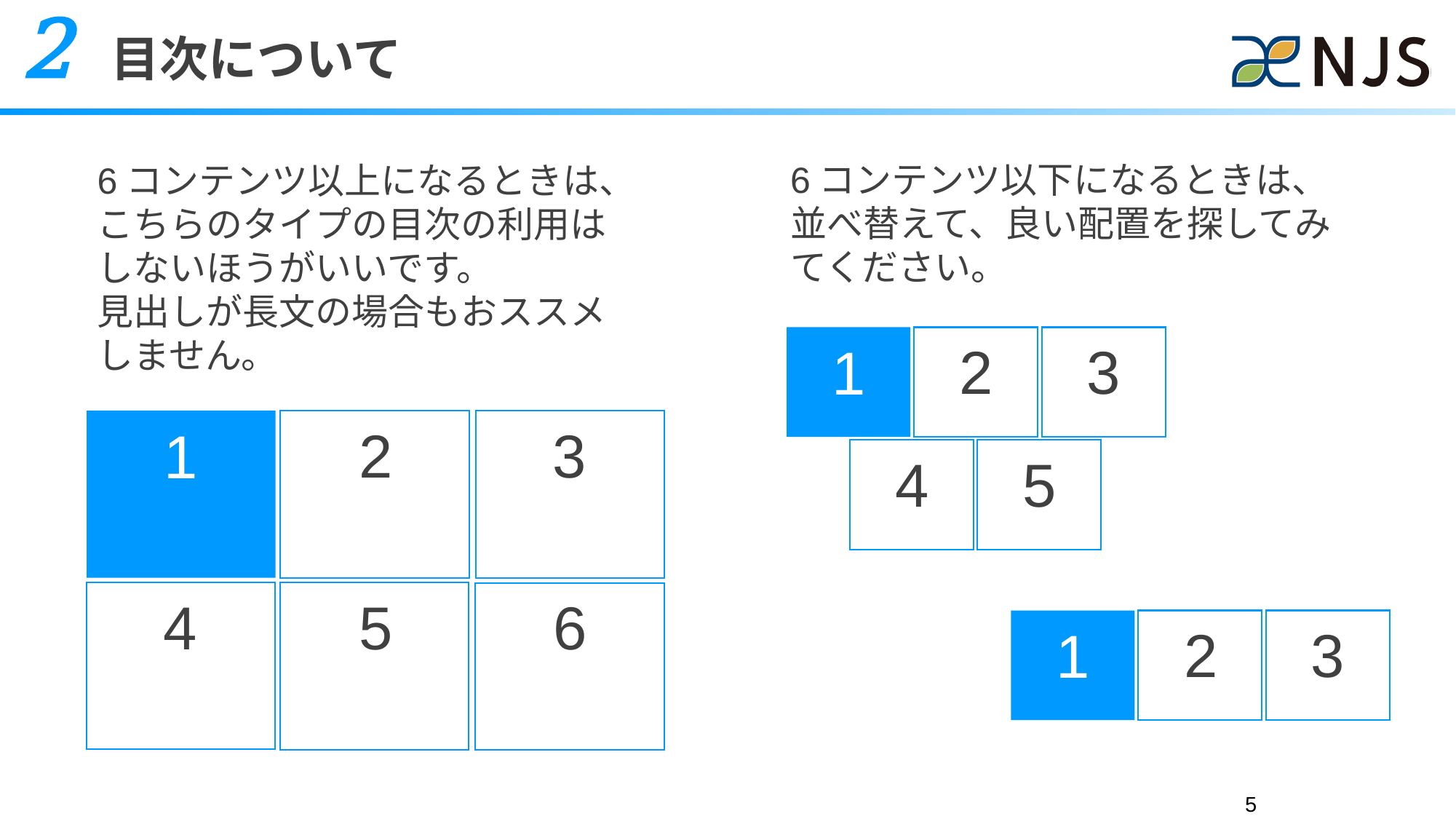

2 目次について
6コンテンツ以下になるときは、並べ替えて、良い配置を探してみてください。
6コンテンツ以上になるときは、こちらのタイプの目次の利用はしないほうがいいです。
見出しが長文の場合もおススメしません。

3
2
1

4
5

3
2
1

4
5
6

3
2
1
5